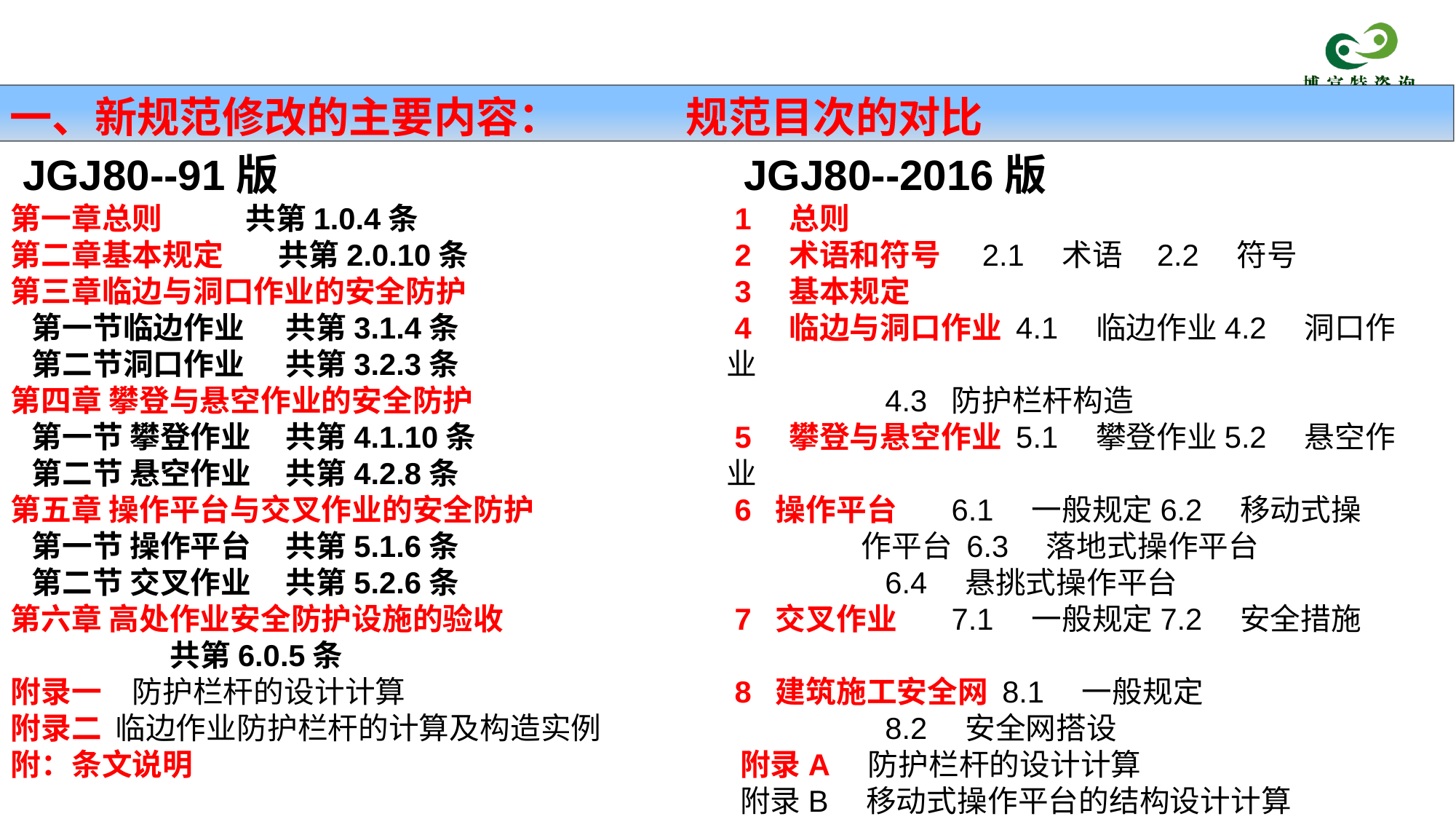

一、新规范修改的主要内容：             规范目次的对比

 JGJ80--91版
第一章总则            共第1.0.4条
第二章基本规定        共第2.0.10条
第三章临边与洞口作业的安全防护
  第一节临边作业      共第3.1.4条
  第二节洞口作业      共第3.2.3条
第四章 攀登与悬空作业的安全防护
  第一节 攀登作业     共第4.1.10条
  第二节 悬空作业     共第4.2.8条
第五章 操作平台与交叉作业的安全防护
  第一节 操作平台     共第5.1.6条
  第二节 交叉作业     共第5.2.6条
第六章 高处作业安全防护设施的验收
                      共第6.0.5条
附录一　防护栏杆的设计计算
附录二  临边作业防护栏杆的计算及构造实例
附：条文说明
  JGJ80--2016版
 1　总则
 2　术语和符号     2.1　术语    2.2　符号
 3　基本规定
 4　临边与洞口作业 4.1　临边作业4.2　洞口作业
                   4.3  防护栏杆构造
 5　攀登与悬空作业 5.1　攀登作业5.2　悬空作业
 6  操作平台       6.1　一般规定6.2　移动式操
                   作平台 6.3　落地式操作平台
                   6.4　悬挑式操作平台
 7  交叉作业       7.1　一般规定7.2　安全措施
 8  建筑施工安全网 8.1　一般规定
                   8.2　安全网搭设
 附录A　防护栏杆的设计计算
 附录B　移动式操作平台的结构设计计算
 附录C　悬挑式操作平台的结构设计计算
 附：条文说明